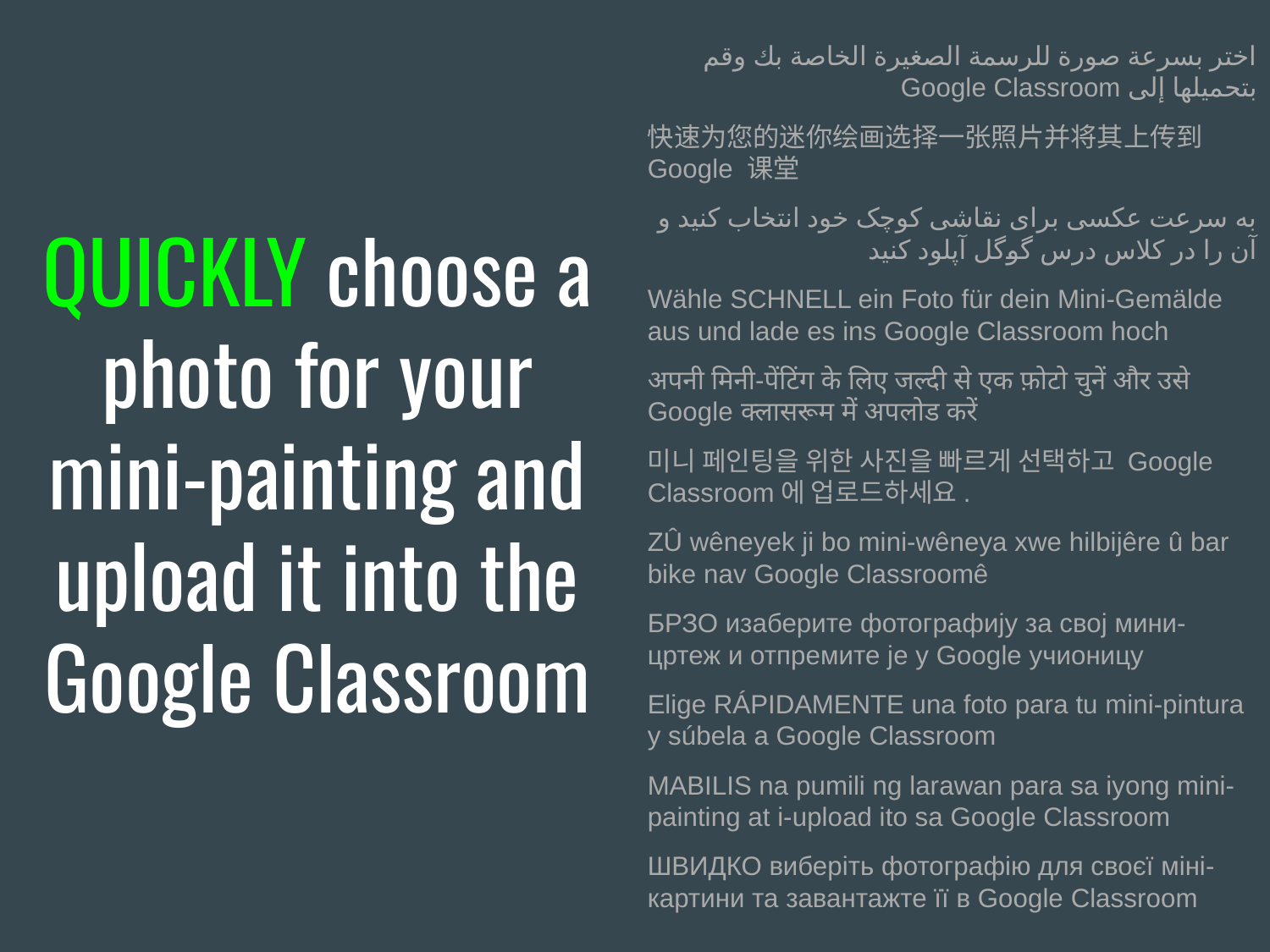

QUICKLY choose a photo for your mini-painting and upload it into the Google Classroom
اختر بسرعة صورة للرسمة الصغيرة الخاصة بك وقم بتحميلها إلى Google Classroom
快速为您的迷你绘画选择一张照片并将其上传到 Google 课堂
به سرعت عکسی برای نقاشی کوچک خود انتخاب کنید و آن را در کلاس درس گوگل آپلود کنید
Wähle SCHNELL ein Foto für dein Mini-Gemälde aus und lade es ins Google Classroom hoch
अपनी मिनी-पेंटिंग के लिए जल्दी से एक फ़ोटो चुनें और उसे Google क्लासरूम में अपलोड करें
미니 페인팅을 위한 사진을 빠르게 선택하고 Google Classroom에 업로드하세요.
ZÛ wêneyek ji bo mini-wêneya xwe hilbijêre û bar bike nav Google Classroomê
БРЗО изаберите фотографију за свој мини-цртеж и отпремите је у Google учионицу
Elige RÁPIDAMENTE una foto para tu mini-pintura y súbela a Google Classroom
MABILIS na pumili ng larawan para sa iyong mini-painting at i-upload ito sa Google Classroom
ШВИДКО виберіть фотографію для своєї міні-картини та завантажте її в Google Classroom